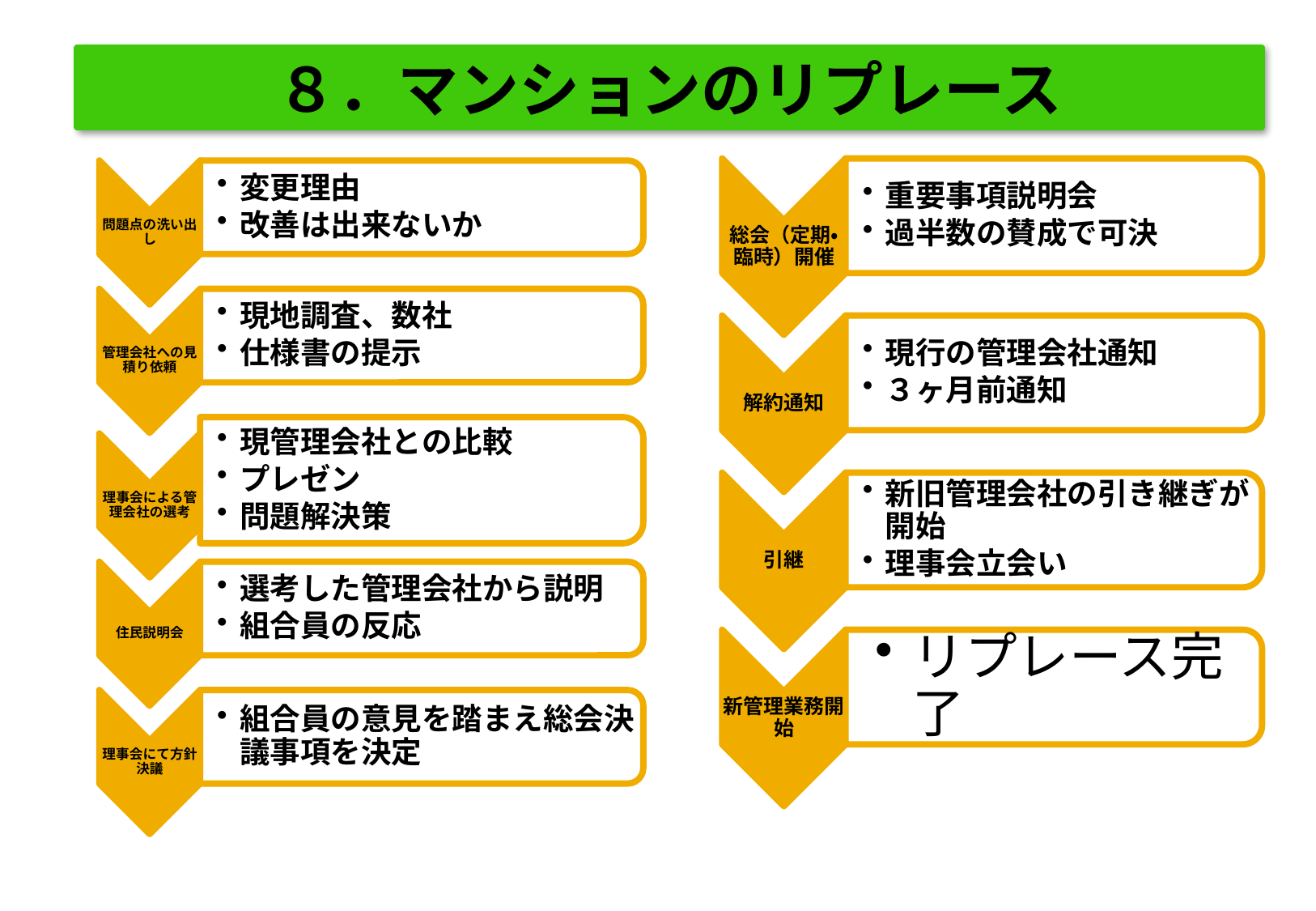

８．マンションのリプレース
問題点の洗い出し
変更理由
改善は出来ないか
管理会社への見積り依頼
現地調査、数社
仕様書の提示
理事会による管理会社の選考
現管理会社との比較
プレゼン
問題解決策
住民説明会
選考した管理会社から説明
組合員の反応
理事会にて方針決議
組合員の意見を踏まえ総会決議事項を決定
総会（定期・臨時）開催
重要事項説明会
過半数の賛成で可決
解約通知
現行の管理会社通知
３ヶ月前通知
引継
新旧管理会社の引き継ぎが開始
理事会立会い
新管理業務開始
リプレース完了